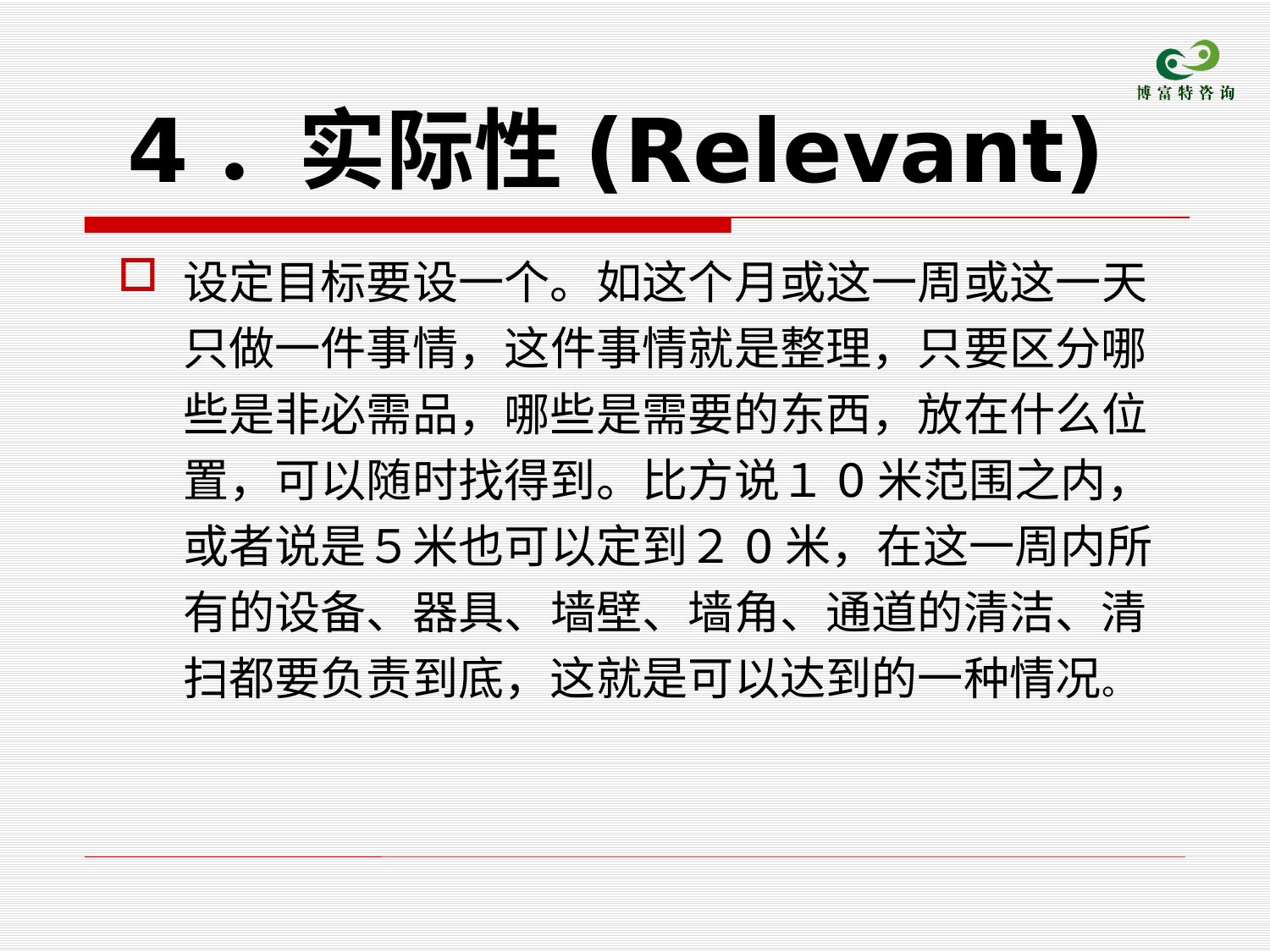

# 4．实际性(Relevant)
设定目标要设一个。如这个月或这一周或这一天只做一件事情，这件事情就是整理，只要区分哪些是非必需品，哪些是需要的东西，放在什么位置，可以随时找得到。比方说１0米范围之内，或者说是５米也可以定到２0米，在这一周内所有的设备、器具、墙壁、墙角、通道的清洁、清扫都要负责到底，这就是可以达到的一种情况。
352